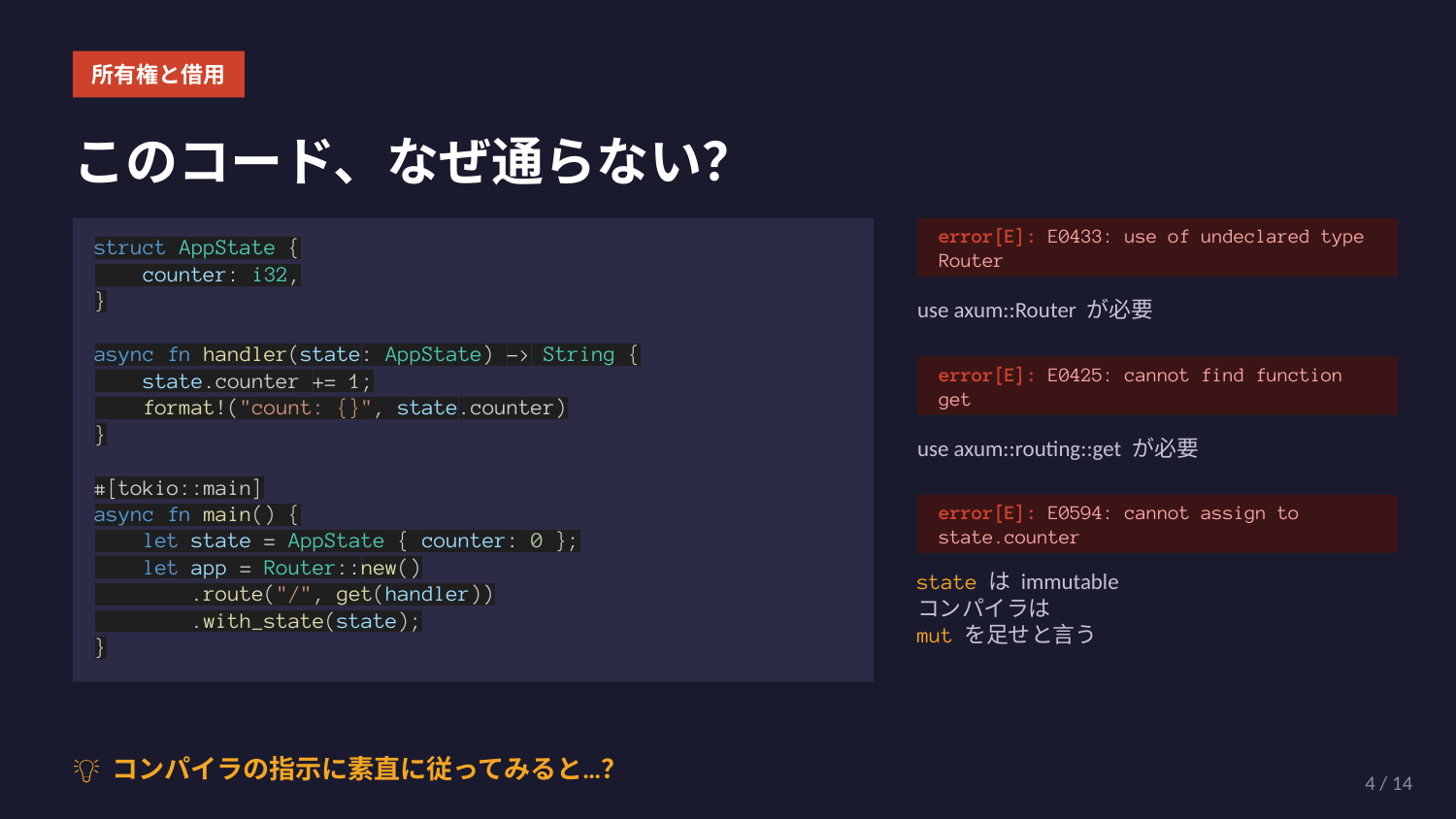

所有権と借用
このコード、なぜ通らない？

error[E]: E0433: use of undeclared type Router
struct AppState {
    counter: i32,
}

async fn handler(state: AppState) -> String {
    state.counter += 1;
    format!("count: {}", state.counter)
}

#[tokio::main]
async fn main() {
    let state = AppState { counter: 0 };
    let app = Router::new()
        .route("/", get(handler))
        .with_state(state);
}

use axum::Router が必要

error[E]: E0425: cannot find function get
use axum::routing::get が必要

error[E]: E0594: cannot assign to state.counter
state は immutable
コンパイラは
mut を足せと言う
💡 コンパイラの指示に素直に従ってみると…？
4 / 14